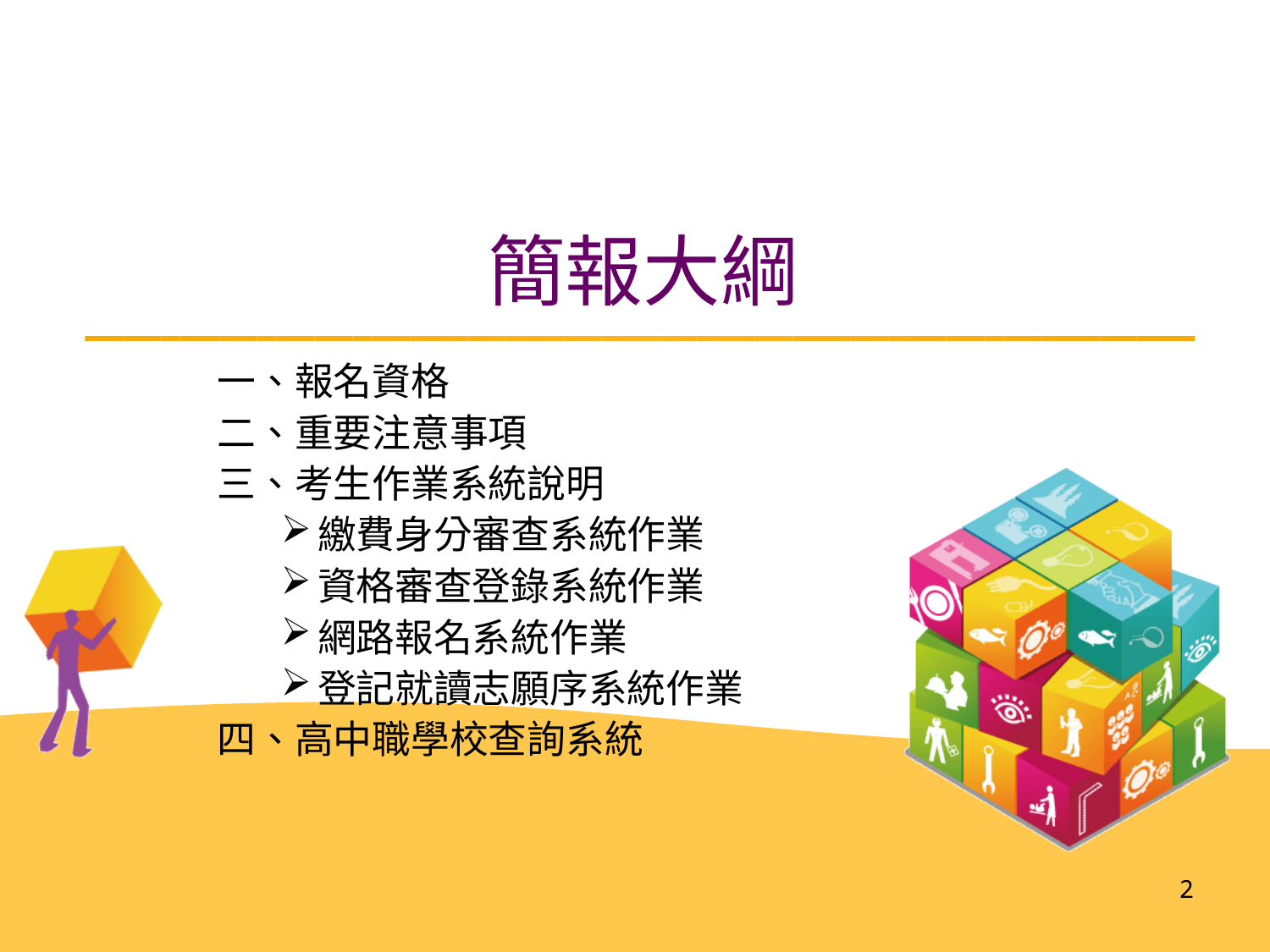

簡報大綱
一、報名資格
二、重要注意事項
三、考生作業系統說明
繳費身分審查系統作業
資格審查登錄系統作業
網路報名系統作業
登記就讀志願序系統作業
四、高中職學校查詢系統
2